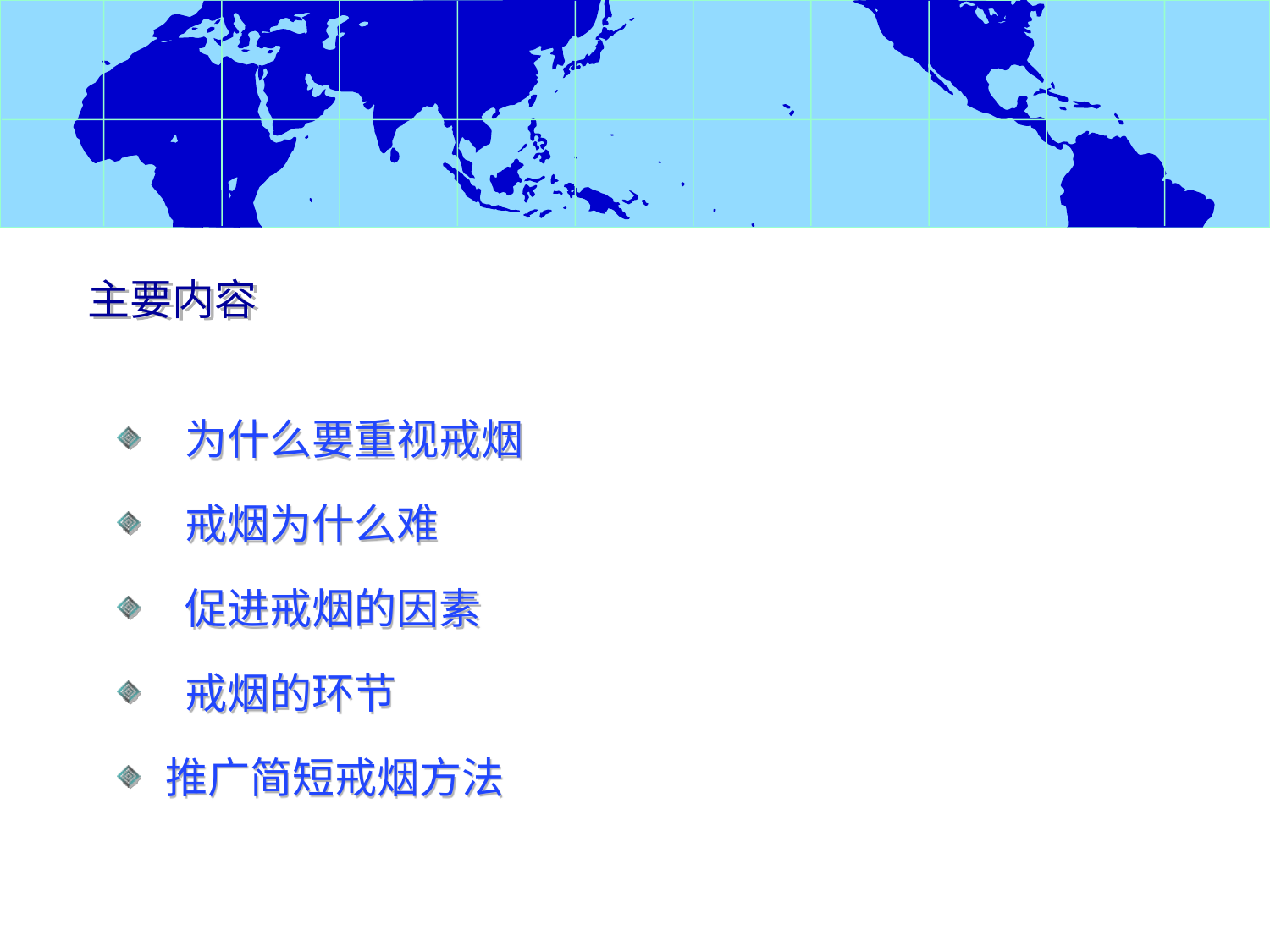

主要内容
 为什么要重视戒烟
 戒烟为什么难
 促进戒烟的因素
 戒烟的环节
推广简短戒烟方法